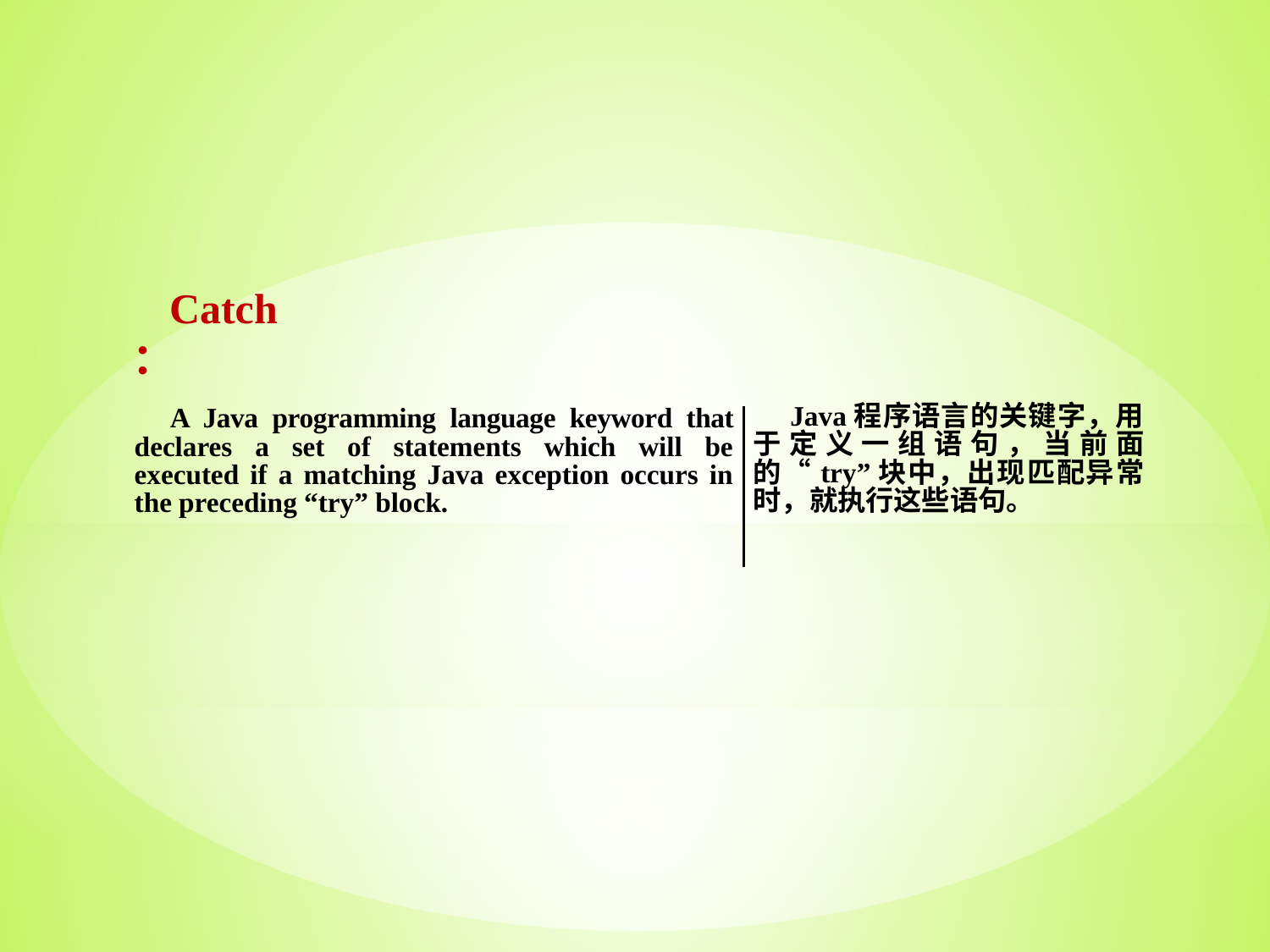

Catch：
| A Java programming language keyword that declares a set of statements which will be executed if a matching Java exception occurs in the preceding “try” block. | Java程序语言的关键字，用于定义一组语句，当前面的“try”块中，出现匹配异常时，就执行这些语句。 |
| --- | --- |